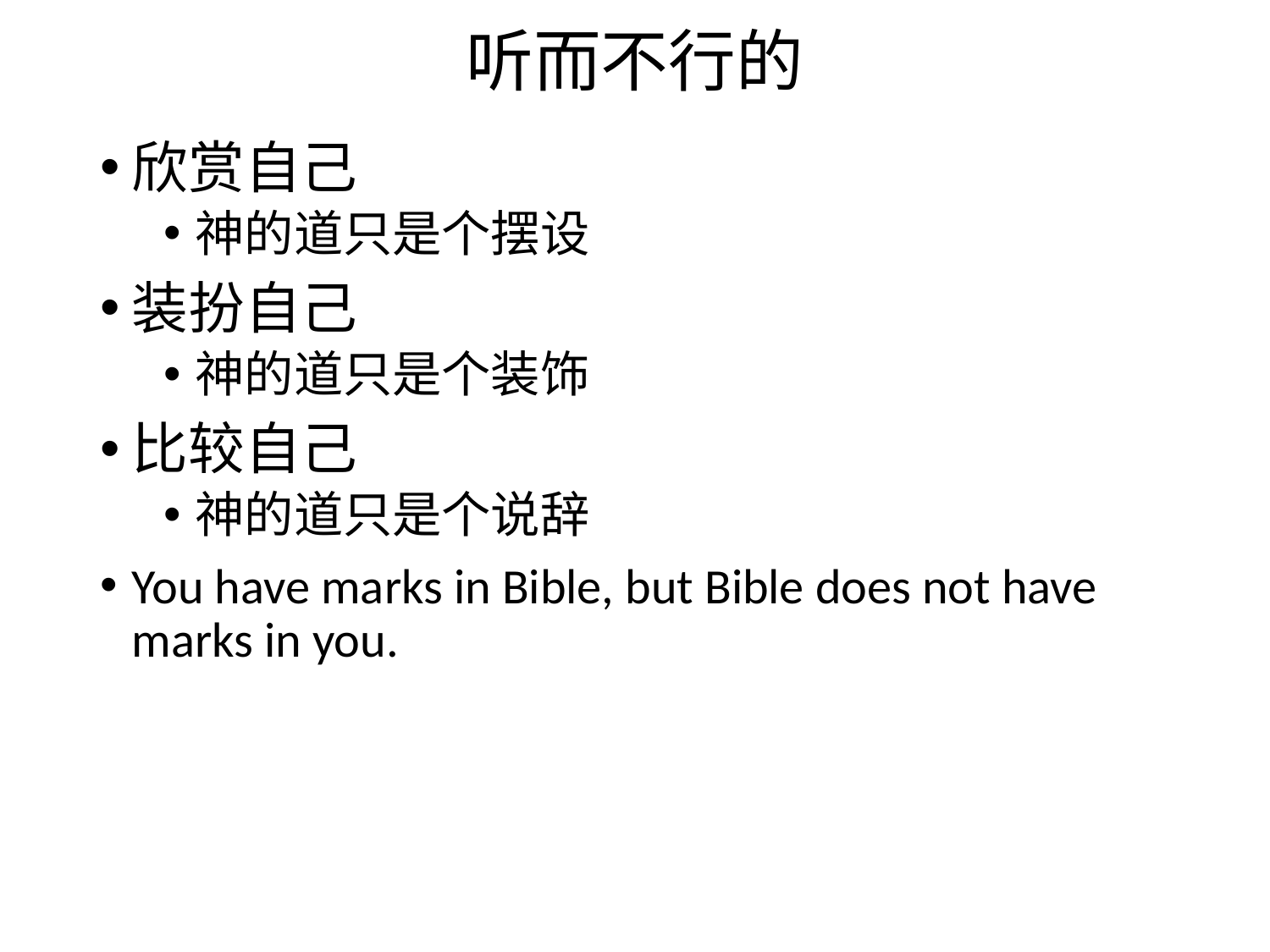

# 听而不行的
欣赏自己
神的道只是个摆设
装扮自己
神的道只是个装饰
比较自己
神的道只是个说辞
You have marks in Bible, but Bible does not have marks in you.